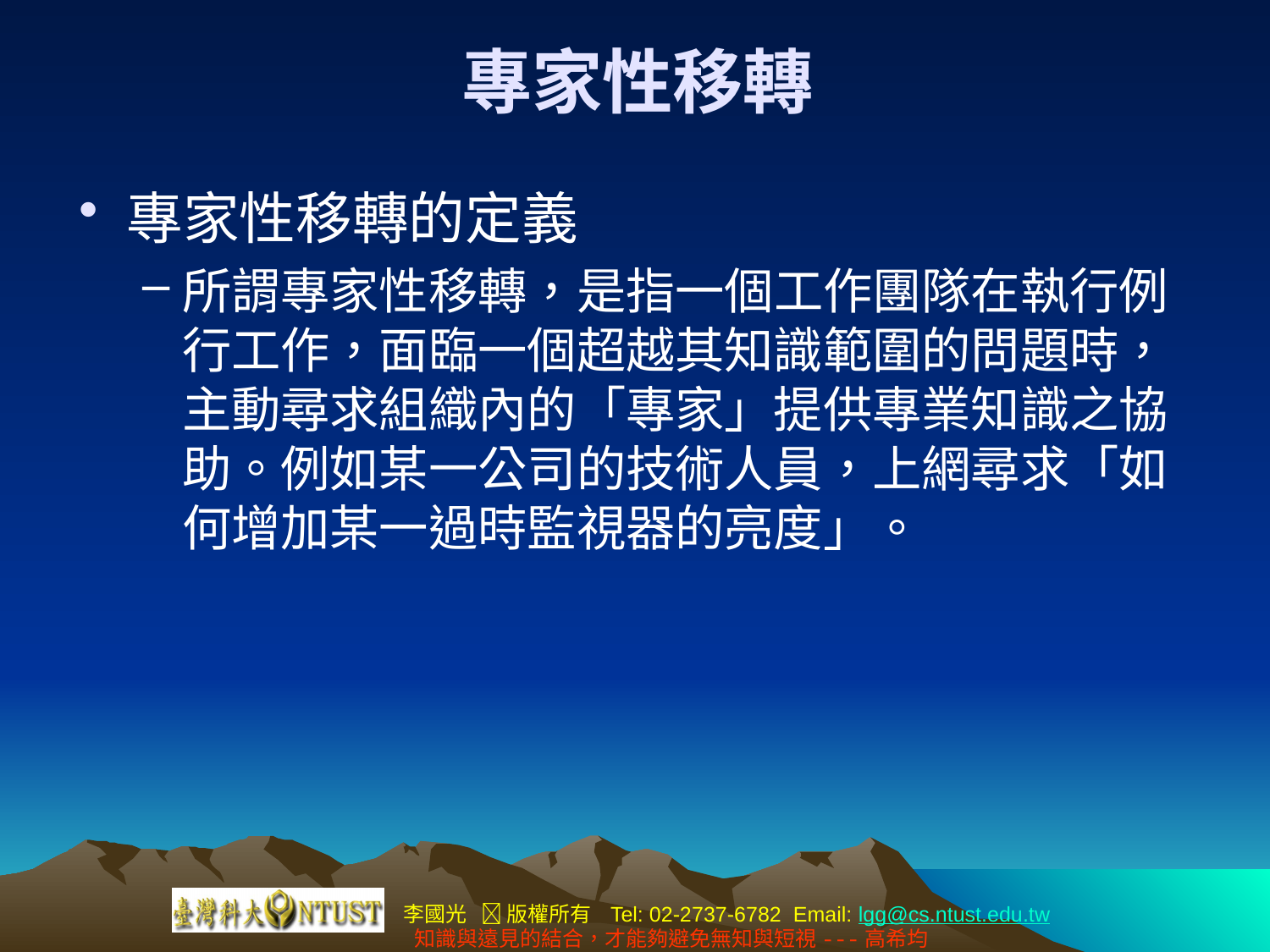

# 專家性移轉
專家性移轉的定義
所謂專家性移轉，是指一個工作團隊在執行例行工作，面臨一個超越其知識範圍的問題時，主動尋求組織內的「專家」提供專業知識之協助。例如某一公司的技術人員，上網尋求「如何增加某一過時監視器的亮度」。